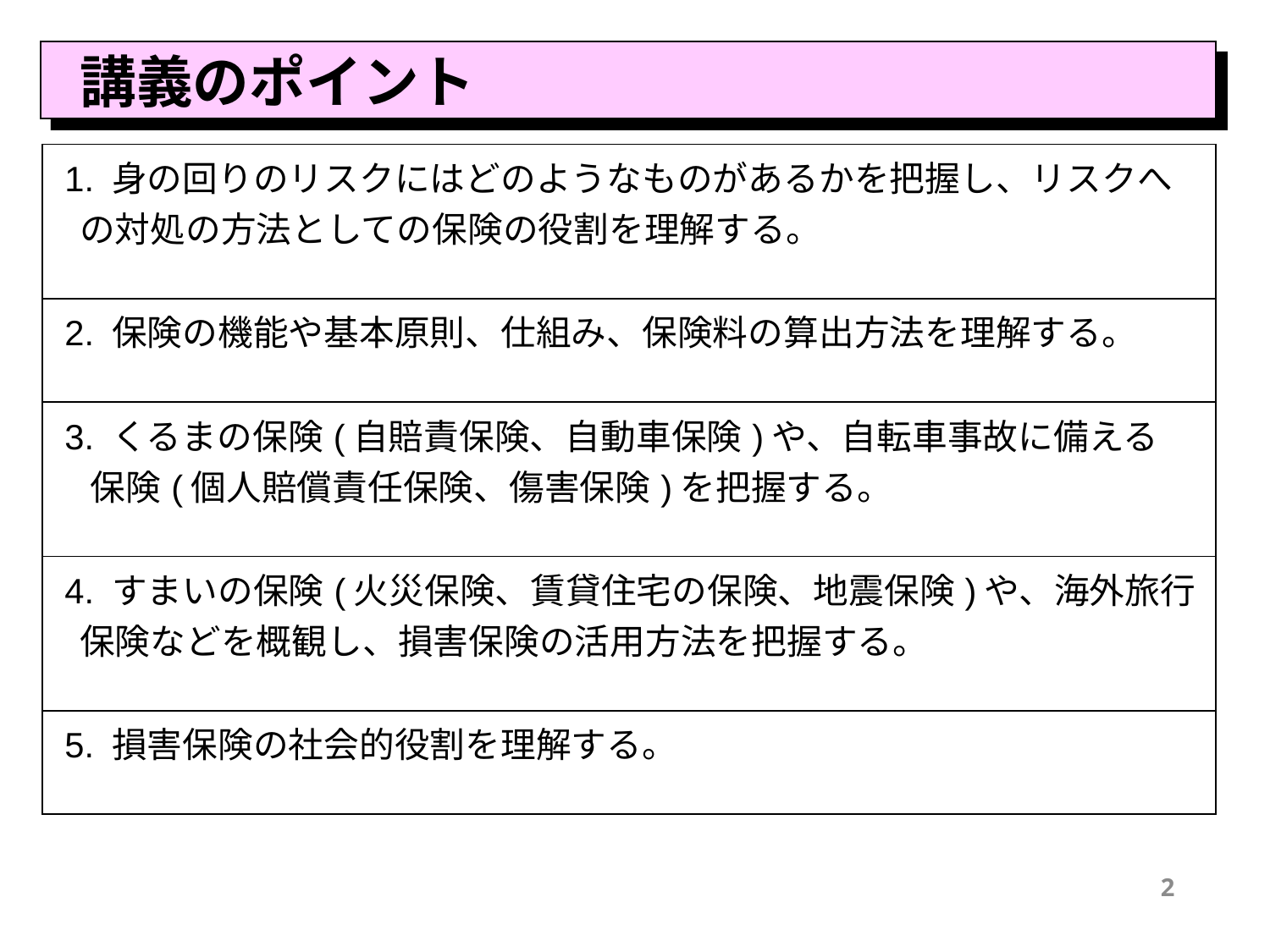

講義のポイント
| 1. 身の回りのリスクにはどのようなものがあるかを把握し、リスクへの対処の方法としての保険の役割を理解する。 |
| --- |
| 2. 保険の機能や基本原則、仕組み、保険料の算出方法を理解する。 |
| 3. くるまの保険(自賠責保険、自動車保険)や、自転車事故に備える 　保険(個人賠償責任保険、傷害保険)を把握する。 |
| 4. すまいの保険(火災保険、賃貸住宅の保険、地震保険)や、海外旅行保険などを概観し、損害保険の活用方法を把握する。 |
| 5. 損害保険の社会的役割を理解する。 |
2